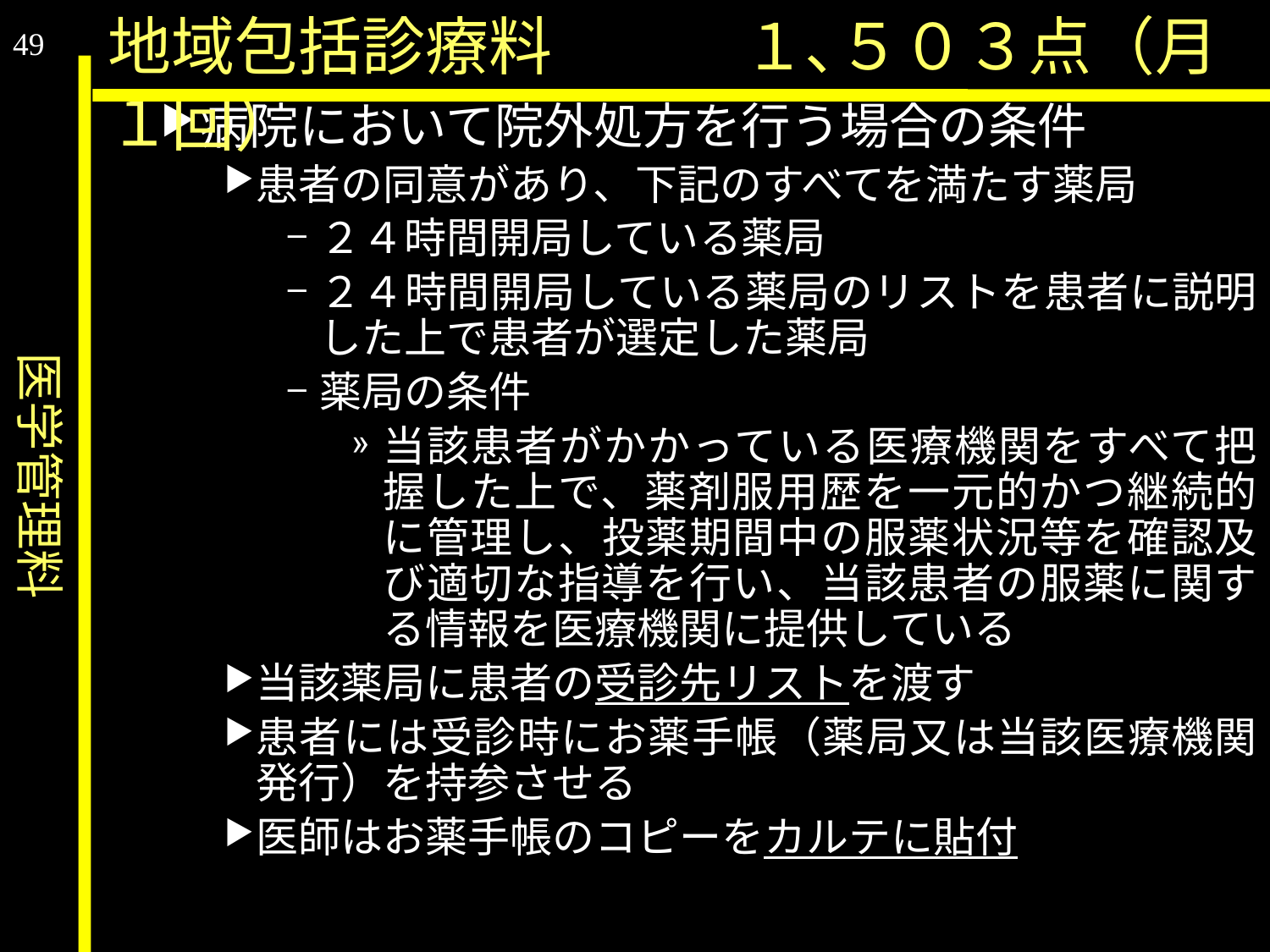

医学管理料
地域包括診療料		１､５０３点（月１回）
49

病院において院外処方を行う場合の条件
患者の同意があり、下記のすべてを満たす薬局
２４時間開局している薬局
２４時間開局している薬局のリストを患者に説明した上で患者が選定した薬局
薬局の条件
当該患者がかかっている医療機関をすべて把握した上で、薬剤服用歴を一元的かつ継続的に管理し、投薬期間中の服薬状況等を確認及び適切な指導を行い、当該患者の服薬に関する情報を医療機関に提供している
当該薬局に患者の受診先リストを渡す
患者には受診時にお薬手帳（薬局又は当該医療機関発行）を持参させる
医師はお薬手帳のコピーをカルテに貼付